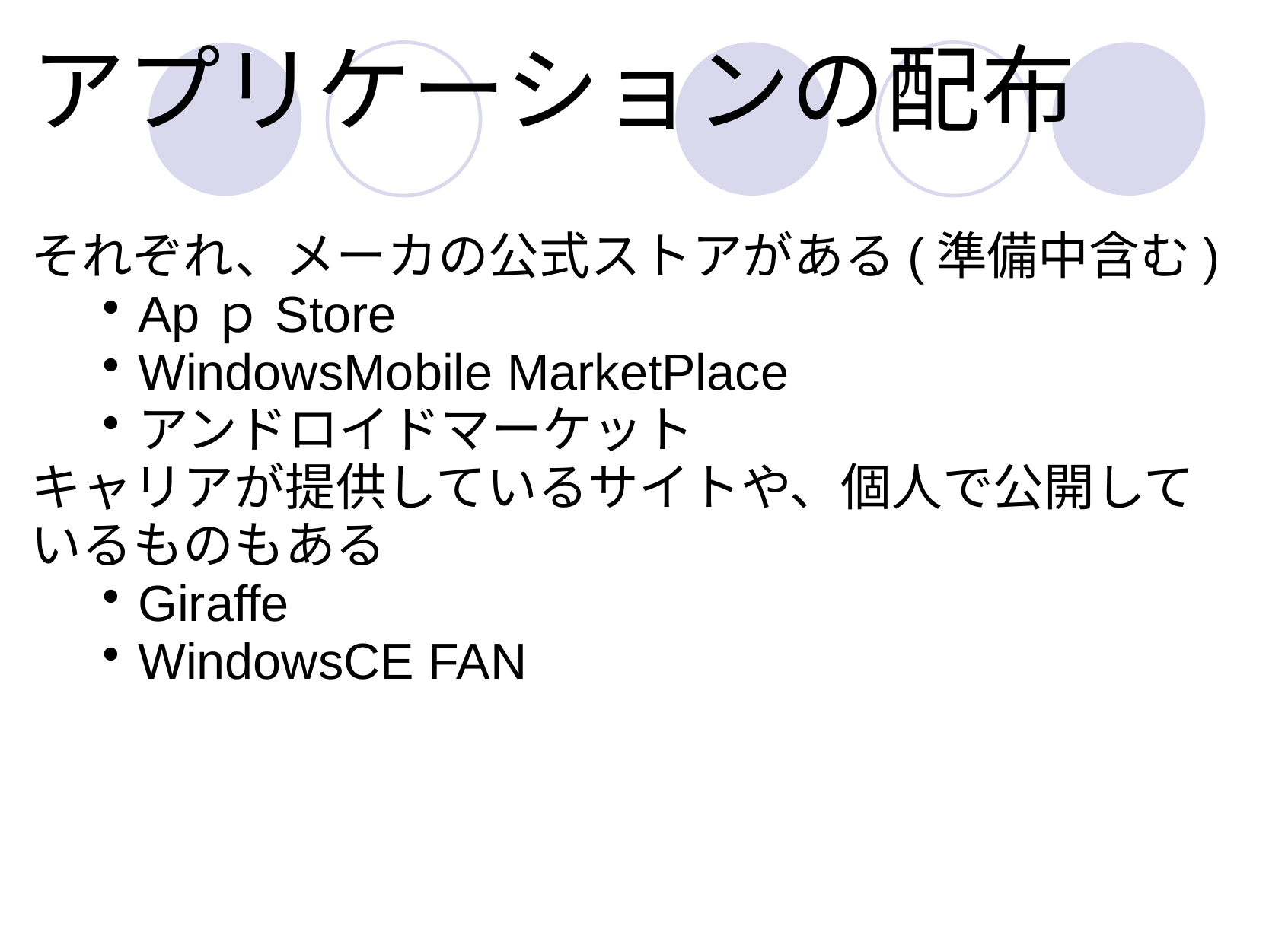

# アプリケーションの配布
それぞれ、メーカの公式ストアがある(準備中含む)
ApｐStore
WindowsMobile MarketPlace
アンドロイドマーケット
キャリアが提供しているサイトや、個人で公開しているものもある
Giraffe
WindowsCE FAN